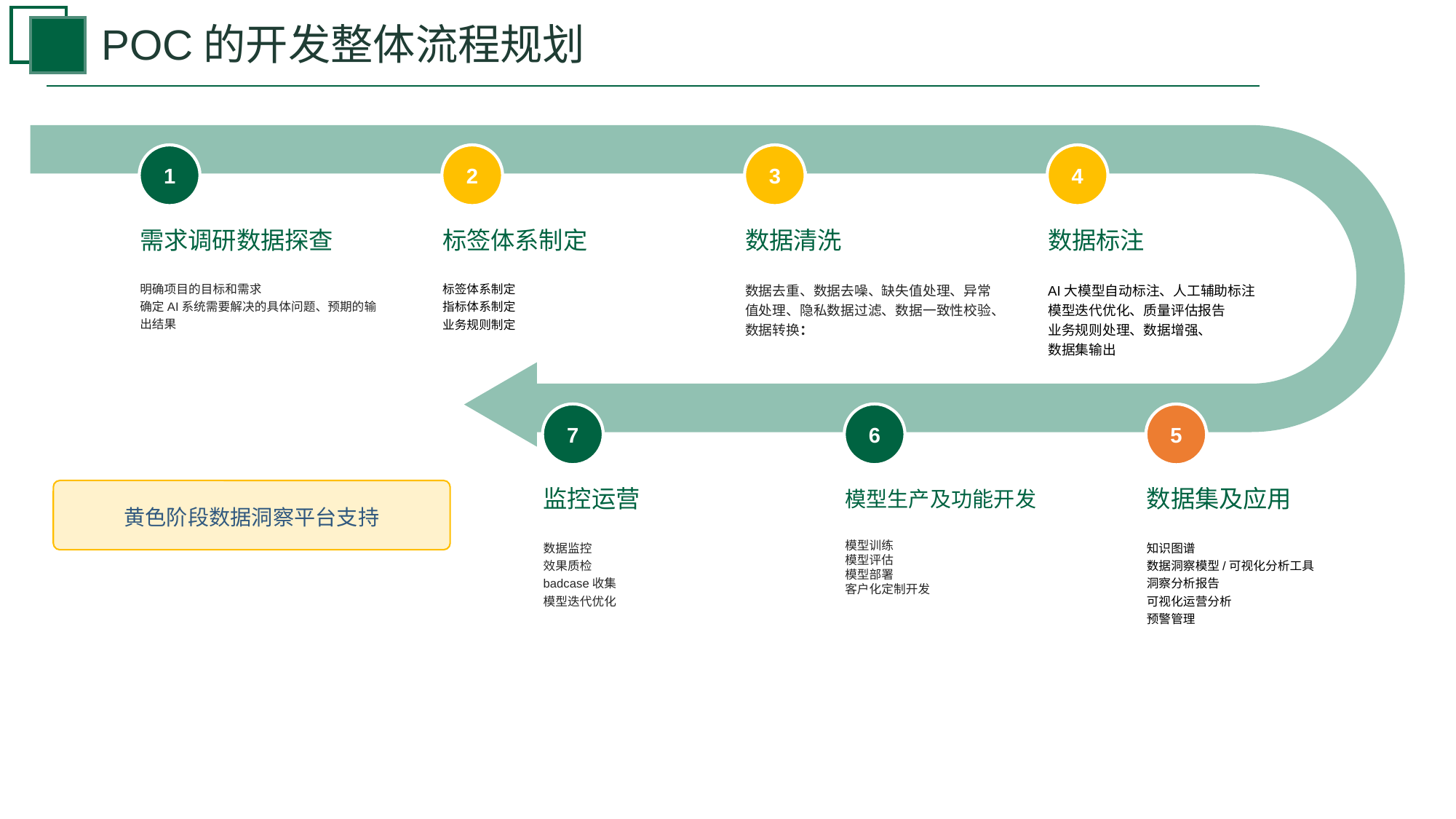

POC的开发整体流程规划

2
标签体系制定
标签体系制定
指标体系制定
业务规则制定
3
数据清洗
数据去重、数据去噪、缺失值处理、异常值处理、隐私数据过滤、数据一致性校验、数据转换：
4
数据标注
AI大模型自动标注、人工辅助标注
模型迭代优化、质量评估报告
业务规则处理、数据增强、
数据集输出

1
需求调研数据探查
明确项目的目标和需求
确定AI系统需要解决的具体问题、预期的输出结果
7
6
5
数据集及应用
知识图谱
数据洞察模型/可视化分析工具
洞察分析报告
可视化运营分析
预警管理

监控运营
数据监控
效果质检
badcase收集
模型迭代优化

模型生产及功能开发
模型训练
模型评估
模型部署
客户化定制开发
黄色阶段数据洞察平台支持